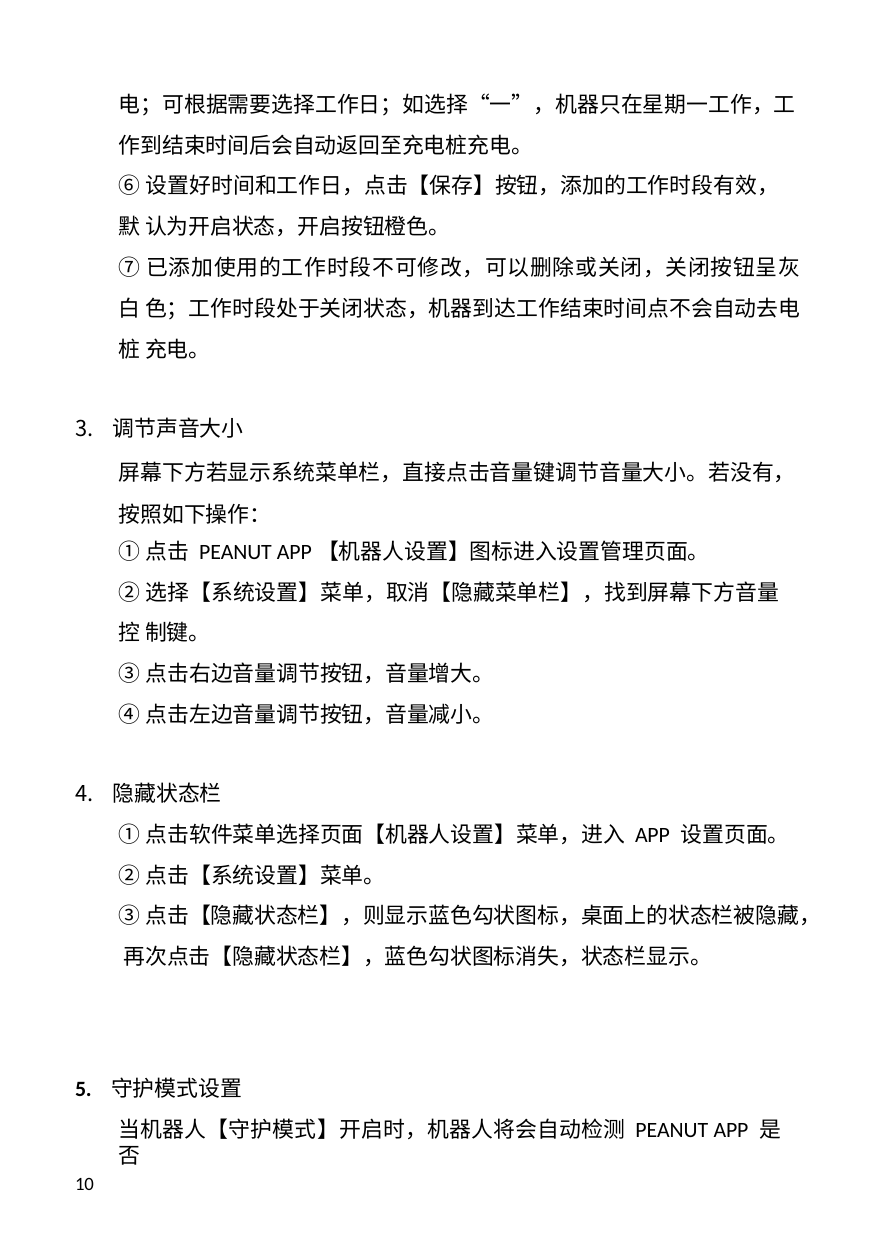

电；可根据需要选择工作日；如选择“一”，机器只在星期一工作，工 作到结束时间后会自动返回至充电桩充电。
⑥设置好时间和工作日，点击【保存】按钮，添加的工作时段有效，默 认为开启状态，开启按钮橙色。
⑦已添加使用的工作时段不可修改，可以删除或关闭，关闭按钮呈灰白 色；工作时段处于关闭状态，机器到达工作结束时间点不会自动去电桩 充电。

调节声音大小
屏幕下方若显示系统菜单栏，直接点击音量键调节音量大小。若没有， 按照如下操作：
①点击 PEANUT APP【机器人设置】图标进入设置管理页面。
②选择【系统设置】菜单，取消【隐藏菜单栏】，找到屏幕下方音量控 制键。
③点击右边音量调节按钮，音量增大。
④点击左边音量调节按钮，音量减小。

隐藏状态栏
①点击软件菜单选择页面【机器人设置】菜单，进入 APP 设置页面。
②点击【系统设置】菜单。
③点击【隐藏状态栏】，则显示蓝色勾状图标，桌面上的状态栏被隐藏， 再次点击【隐藏状态栏】，蓝色勾状图标消失，状态栏显示。
5. 守护模式设置
当机器人【守护模式】开启时，机器人将会自动检测 PEANUT APP 是否
10